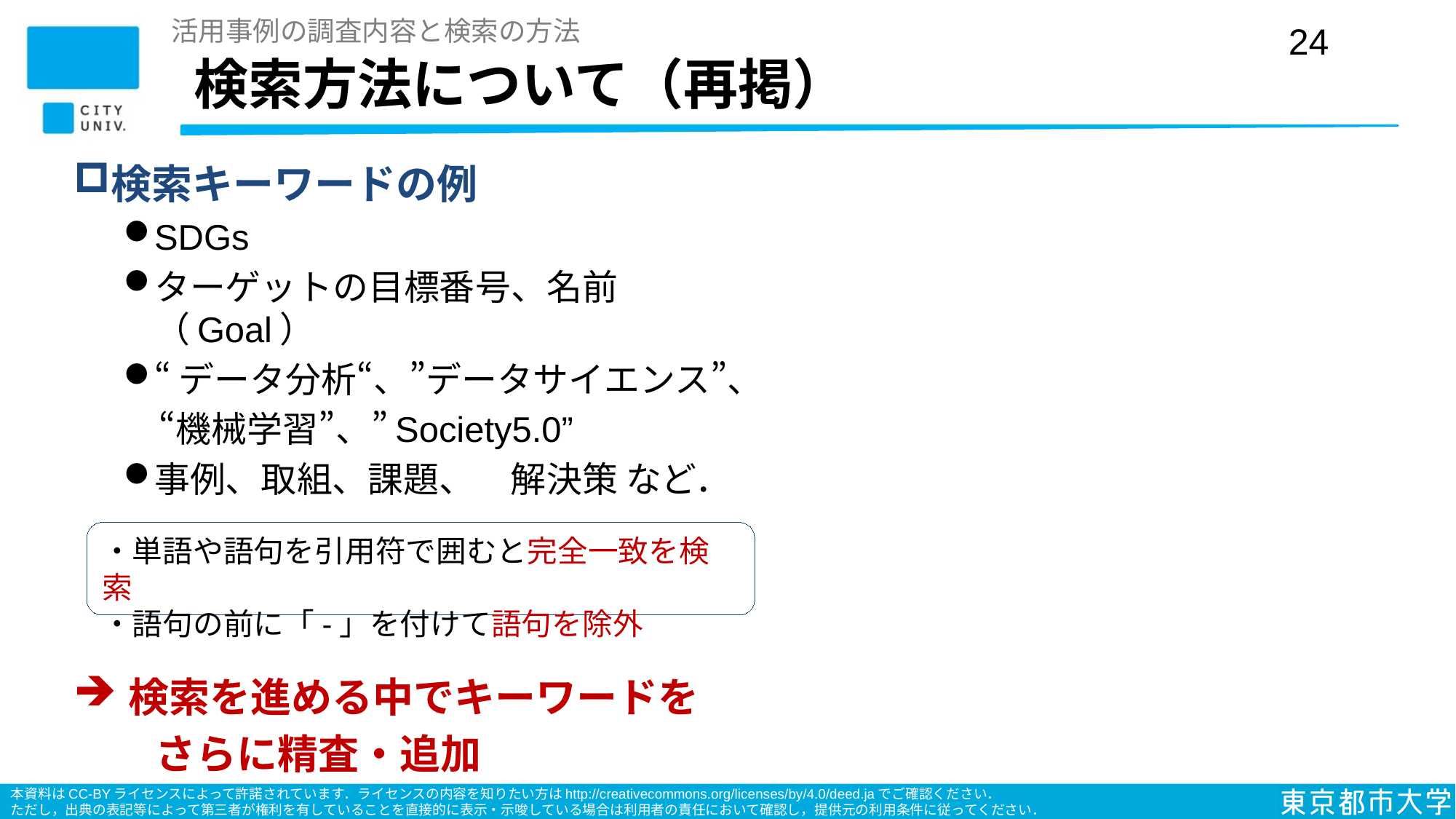

活用事例の調査内容と検索の方法
24
# 検索方法について（再掲）
検索キーワードの例
SDGs
ターゲットの目標番号、名前（Goal）
“データ分析“、”データサイエンス”、
　“機械学習”、”Society5.0”
事例、取組、課題、　解決策 など．

 検索を進める中でキーワードを
　　さらに精査・追加
・単語や語句を引用符で囲むと完全一致を検索
・語句の前に「-」を付けて語句を除外